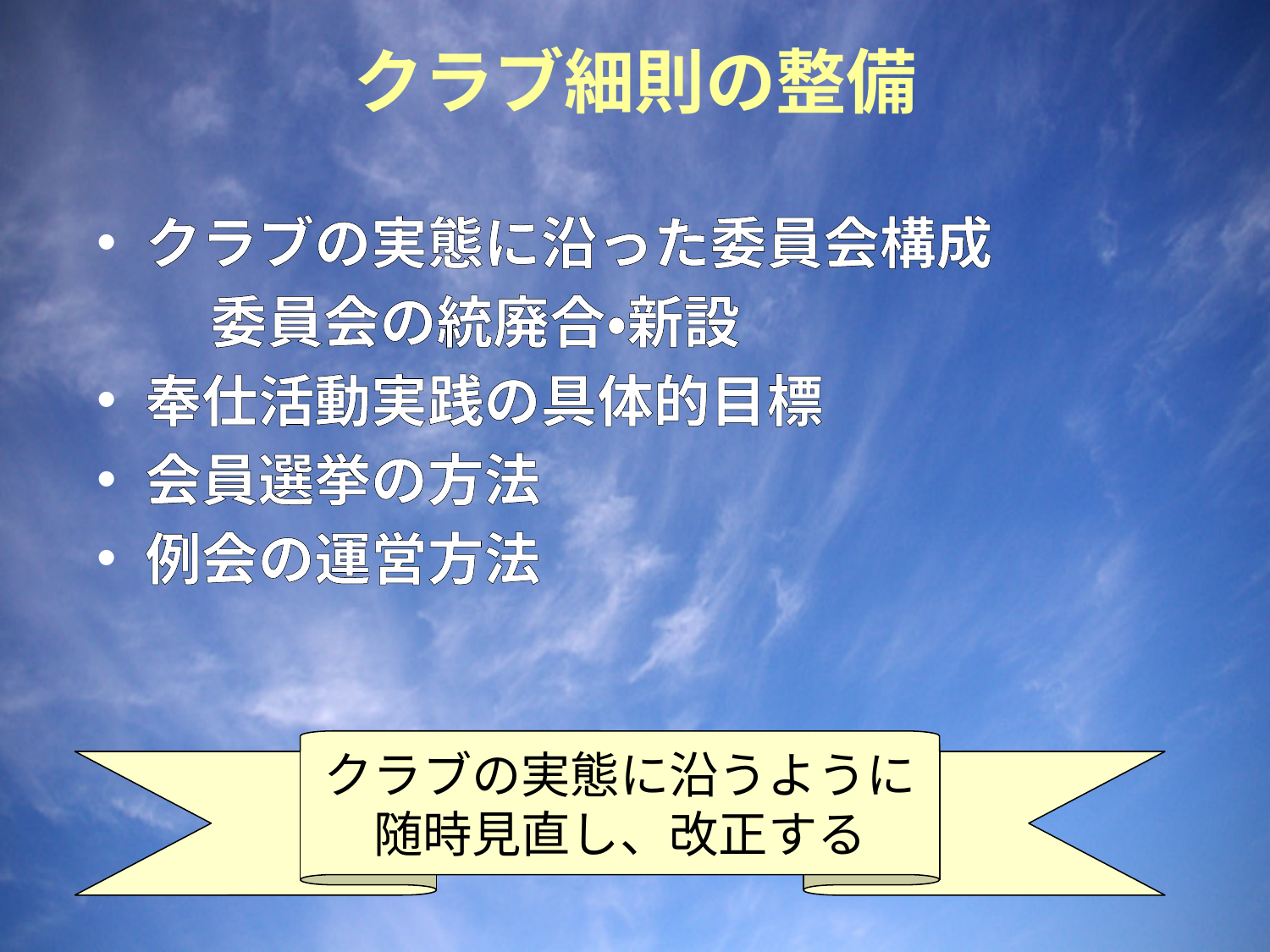

# クラブ細則の整備
クラブの実態に沿った委員会構成
　　委員会の統廃合・新設
奉仕活動実践の具体的目標
会員選挙の方法
例会の運営方法
クラブの実態に沿うように
随時見直し、改正する